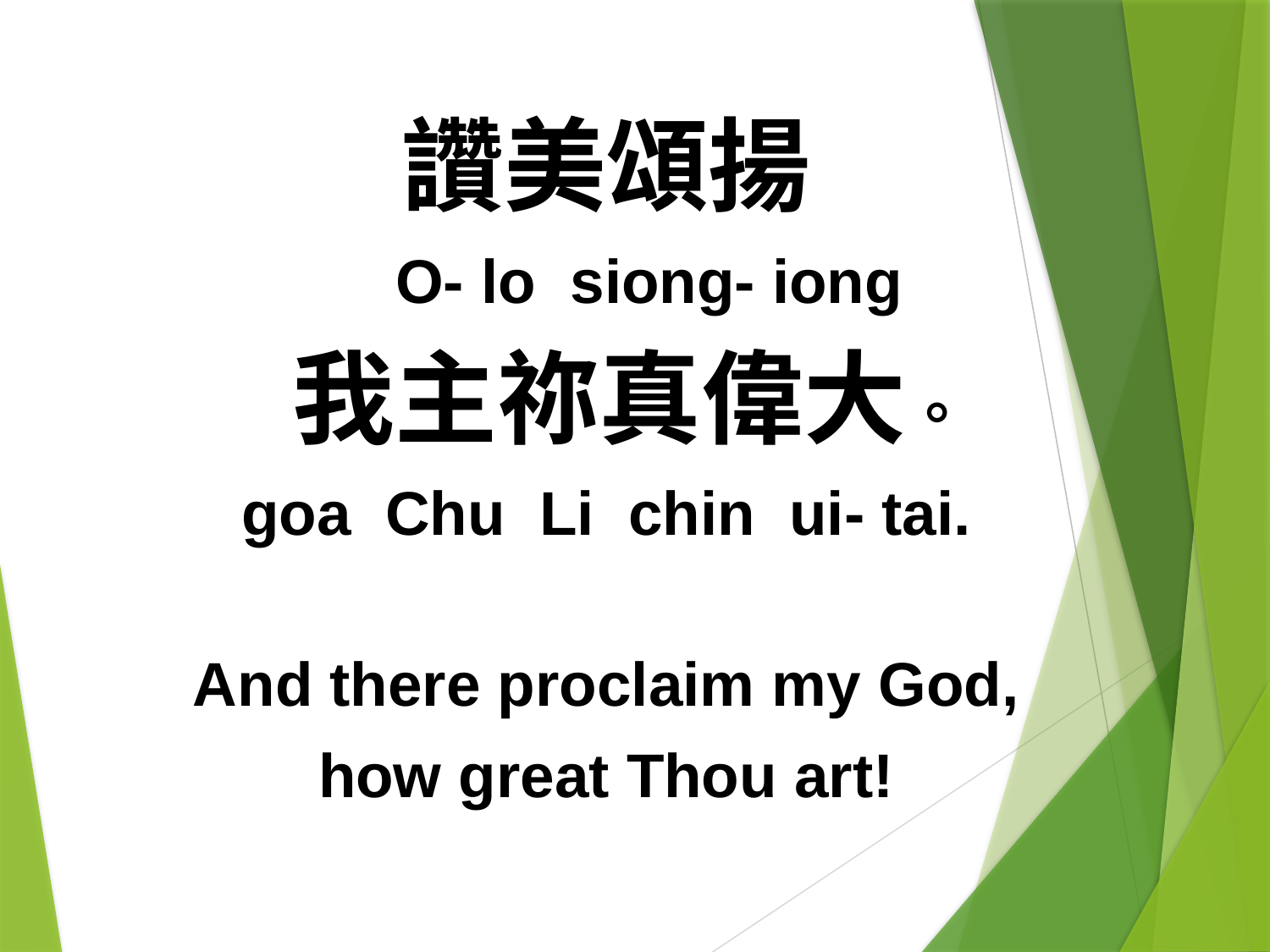

讚美頌揚
     O- lo  siong- iong
 我主祢真偉大。
goa  Chu  Li  chin  ui- tai.

And there proclaim my God,
how great Thou art!